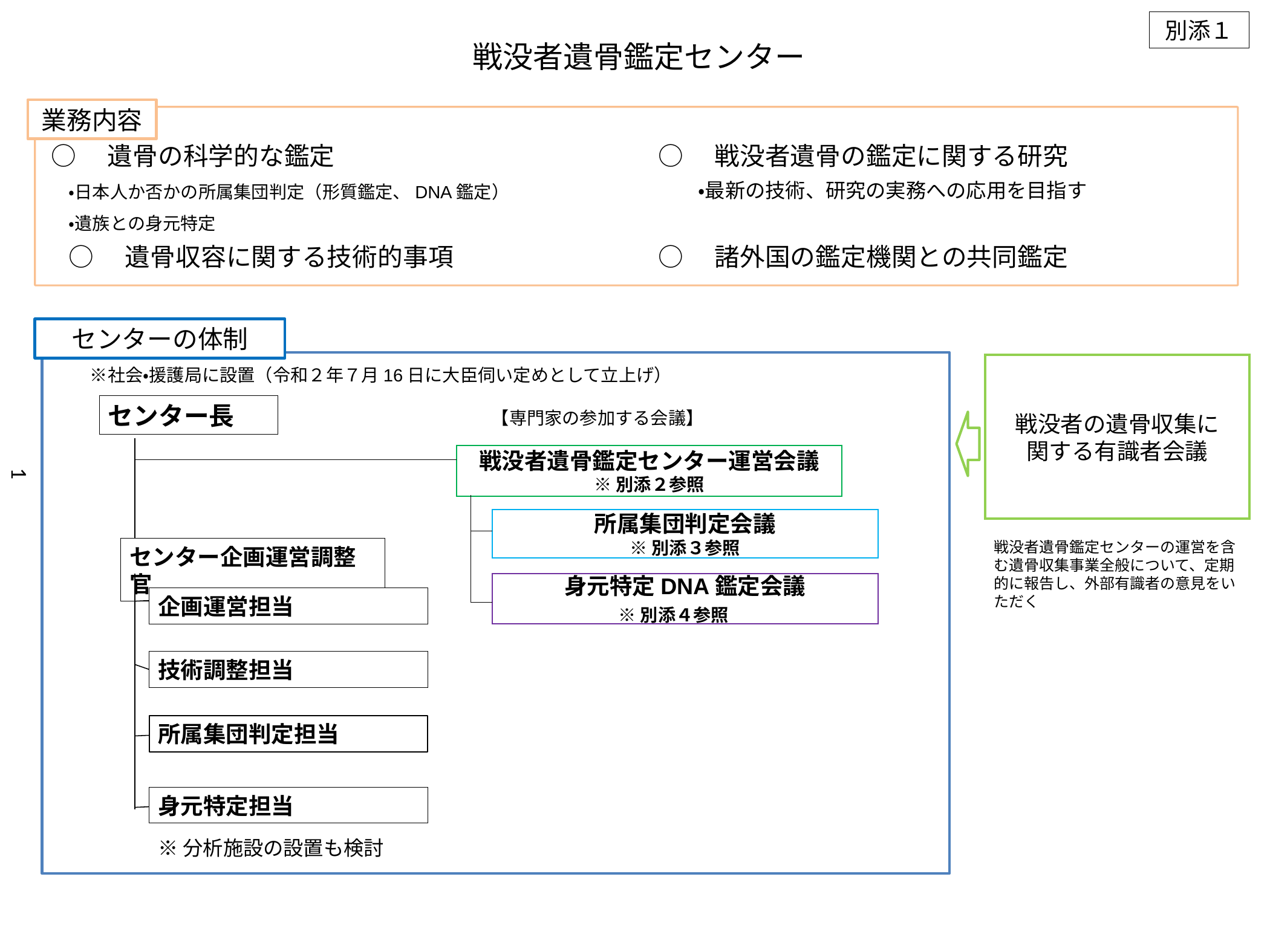

別添１
戦没者遺骨鑑定センター
業務内容

○　遺骨の科学的な鑑定
・日本人か否かの所属集団判定（形質鑑定、DNA鑑定）
・遺族との身元特定
○　遺骨収容に関する技術的事項
○　戦没者遺骨の鑑定に関する研究
　　・最新の技術、研究の実務への応用を目指す

○　諸外国の鑑定機関との共同鑑定
センターの体制

戦没者の遺骨収集に
関する有識者会議
　※社会・援護局に設置（令和２年７月16日に大臣伺い定めとして立上げ）
センター長
【専門家の参加する会議】

戦没者遺骨鑑定センター運営会議
※別添２参照
1
所属集団判定会議
※別添３参照
戦没者遺骨鑑定センターの運営を含む遺骨収集事業全般について、定期的に報告し、外部有識者の意見をいただく
センター企画運営調整官
身元特定DNA鑑定会議
※別添４参照
企画運営担当
技術調整担当
所属集団判定担当
身元特定担当
※分析施設の設置も検討